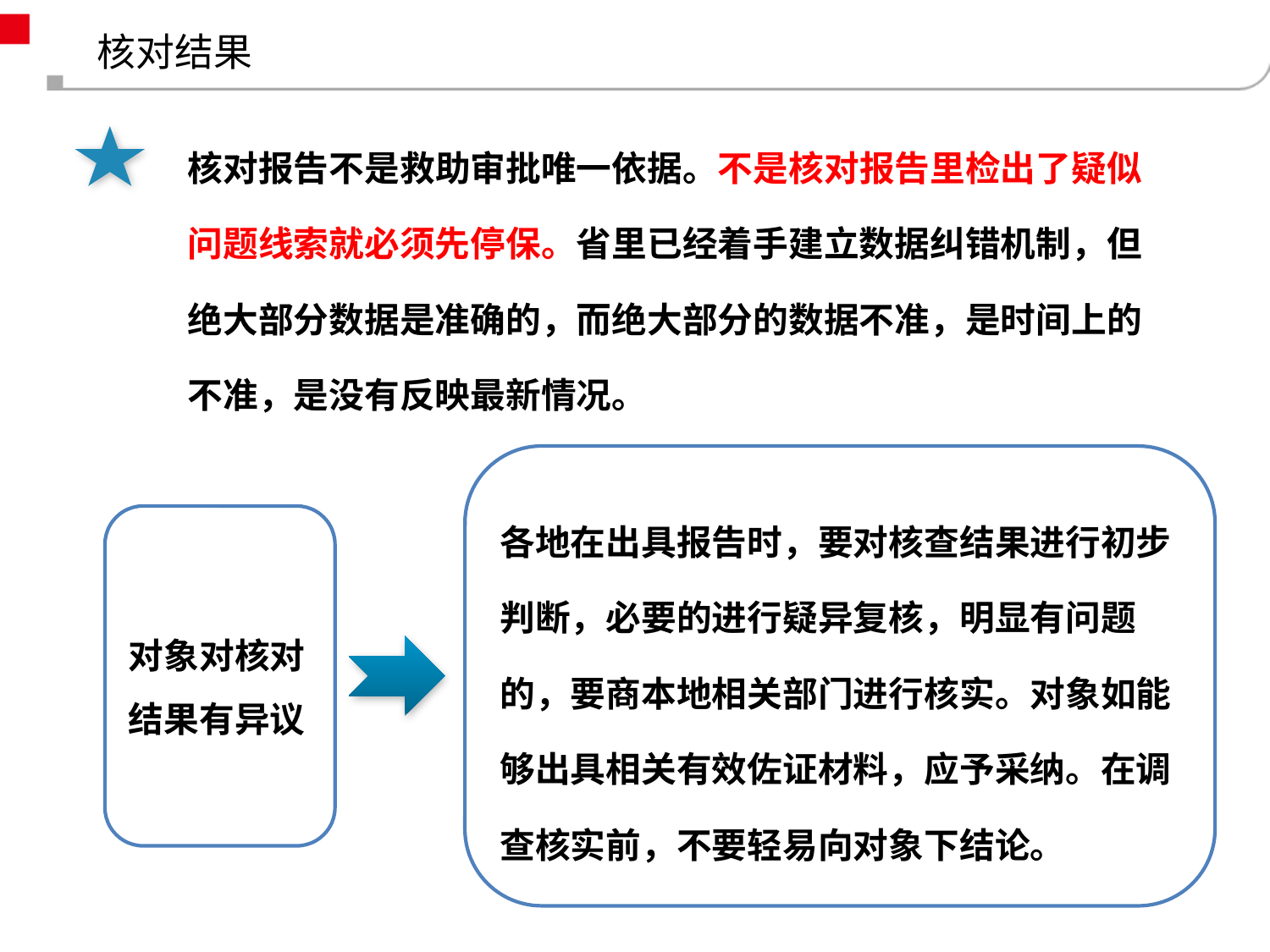

# 核对结果
核对报告不是救助审批唯一依据。不是核对报告里检出了疑似问题线索就必须先停保。省里已经着手建立数据纠错机制，但绝大部分数据是准确的，而绝大部分的数据不准，是时间上的不准，是没有反映最新情况。

各地在出具报告时，要对核查结果进行初步判断，必要的进行疑异复核，明显有问题的，要商本地相关部门进行核实。对象如能够出具相关有效佐证材料，应予采纳。在调查核实前，不要轻易向对象下结论。
对象对核对结果有异议